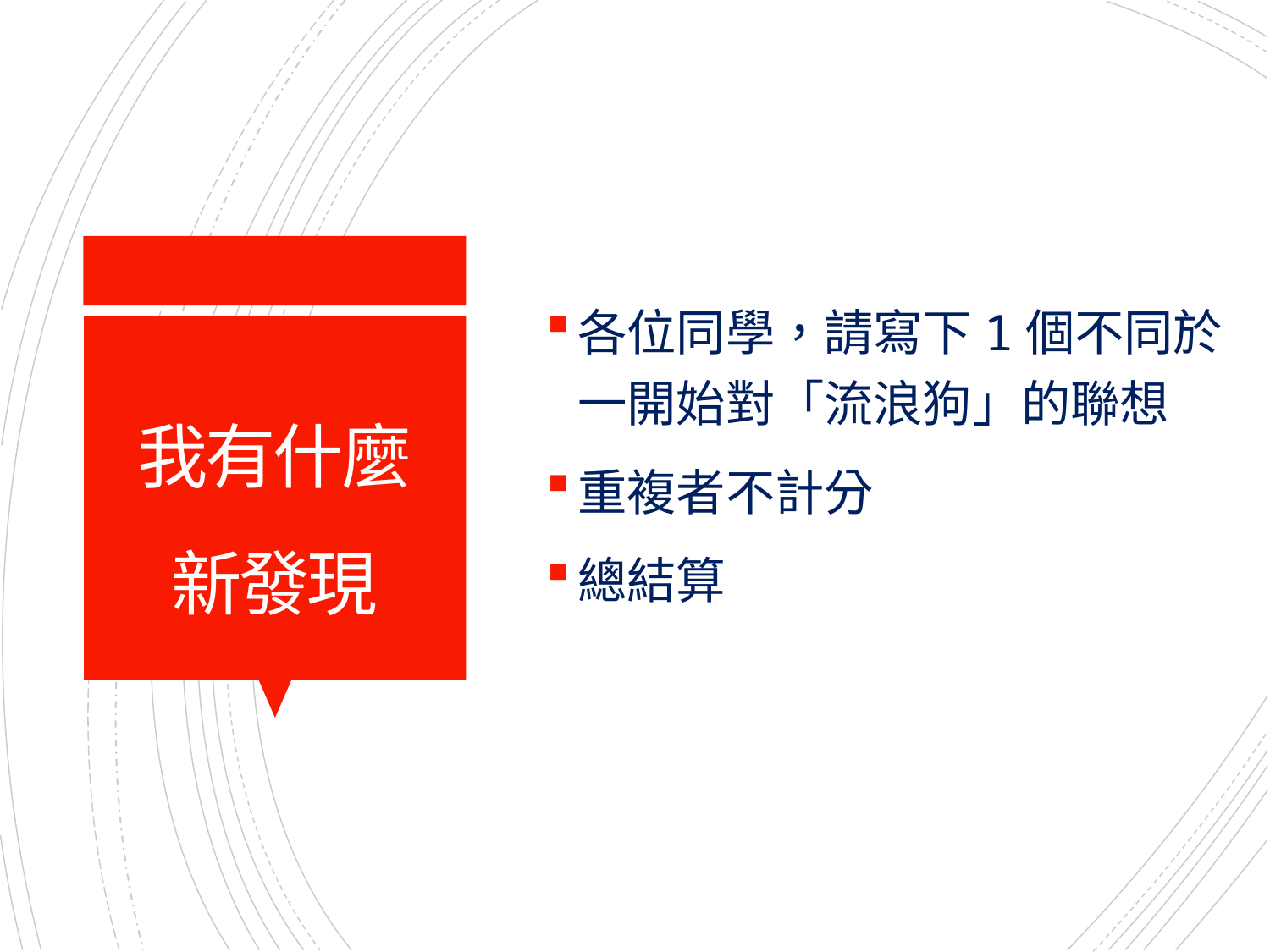

各位同學，請寫下1個不同於一開始對「流浪狗」的聯想
重複者不計分
總結算

# 我有什麼 新發現